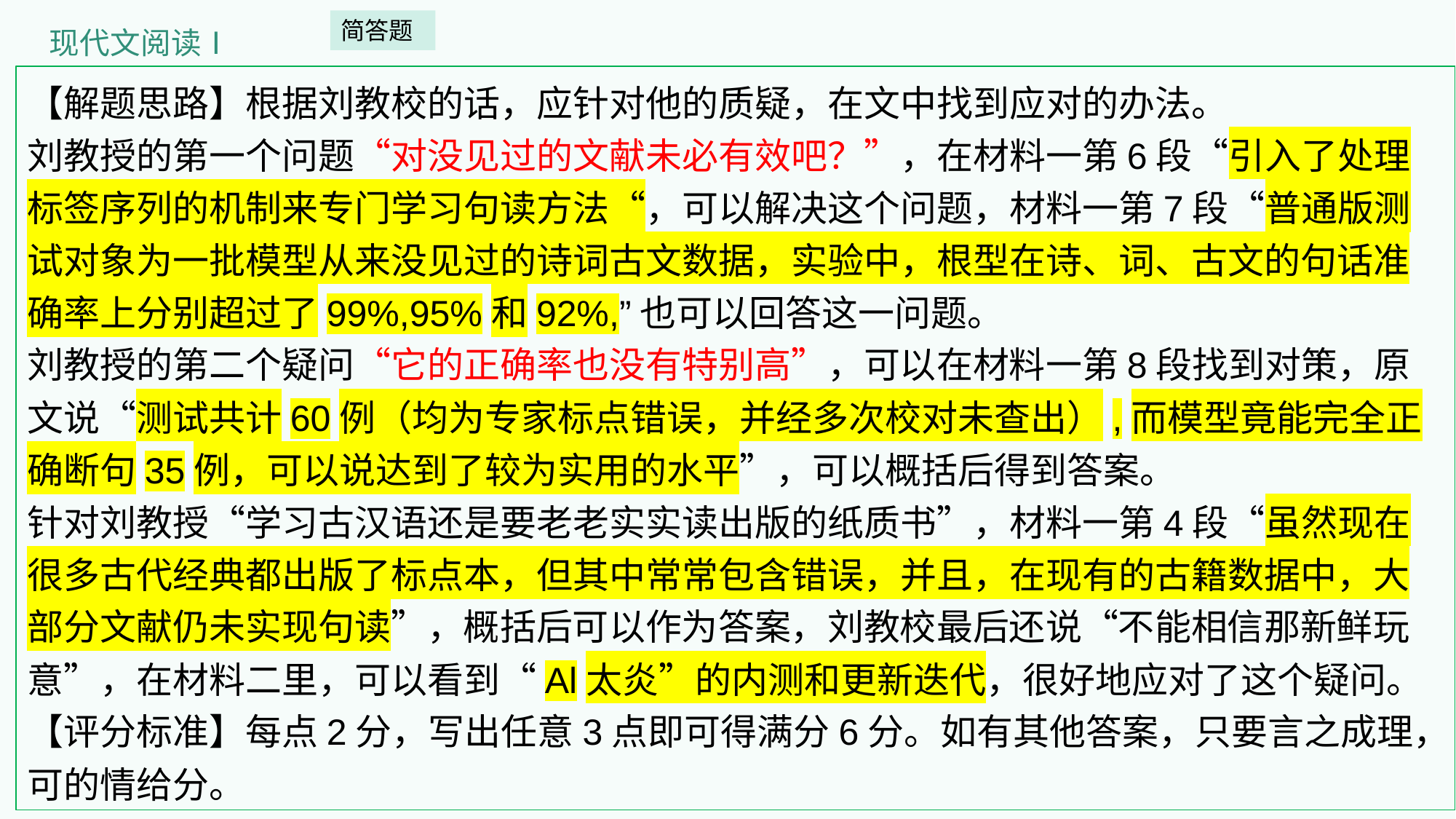

简答题
现代文阅读Ⅰ
【解题思路】根据刘教校的话，应针对他的质疑，在文中找到应对的办法。
刘教授的第一个问题“对没见过的文献未必有效吧？”，在材料一第6段“引入了处理标签序列的机制来专门学习句读方法“，可以解决这个问题，材料一第7段“普通版测试对象为一批模型从来没见过的诗词古文数据，实验中，根型在诗、词、古文的句话准确率上分别超过了99%,95%和92%,”也可以回答这一问题。
刘教授的第二个疑问“它的正确率也没有特别高”，可以在材料一第8段找到对策，原文说“测试共计60例（均为专家标点错误，并经多次校对未查出）,而模型竟能完全正确断句35例，可以说达到了较为实用的水平”，可以概括后得到答案。
针对刘教授“学习古汉语还是要老老实实读出版的纸质书”，材料一第4段“虽然现在很多古代经典都出版了标点本，但其中常常包含错误，并且，在现有的古籍数据中，大部分文献仍未实现句读”，概括后可以作为答案，刘教校最后还说“不能相信那新鲜玩意”，在材料二里，可以看到“Al太炎”的内测和更新迭代，很好地应对了这个疑问。
【评分标准】每点2分，写出任意3点即可得满分6分。如有其他答案，只要言之成理，可的情给分。